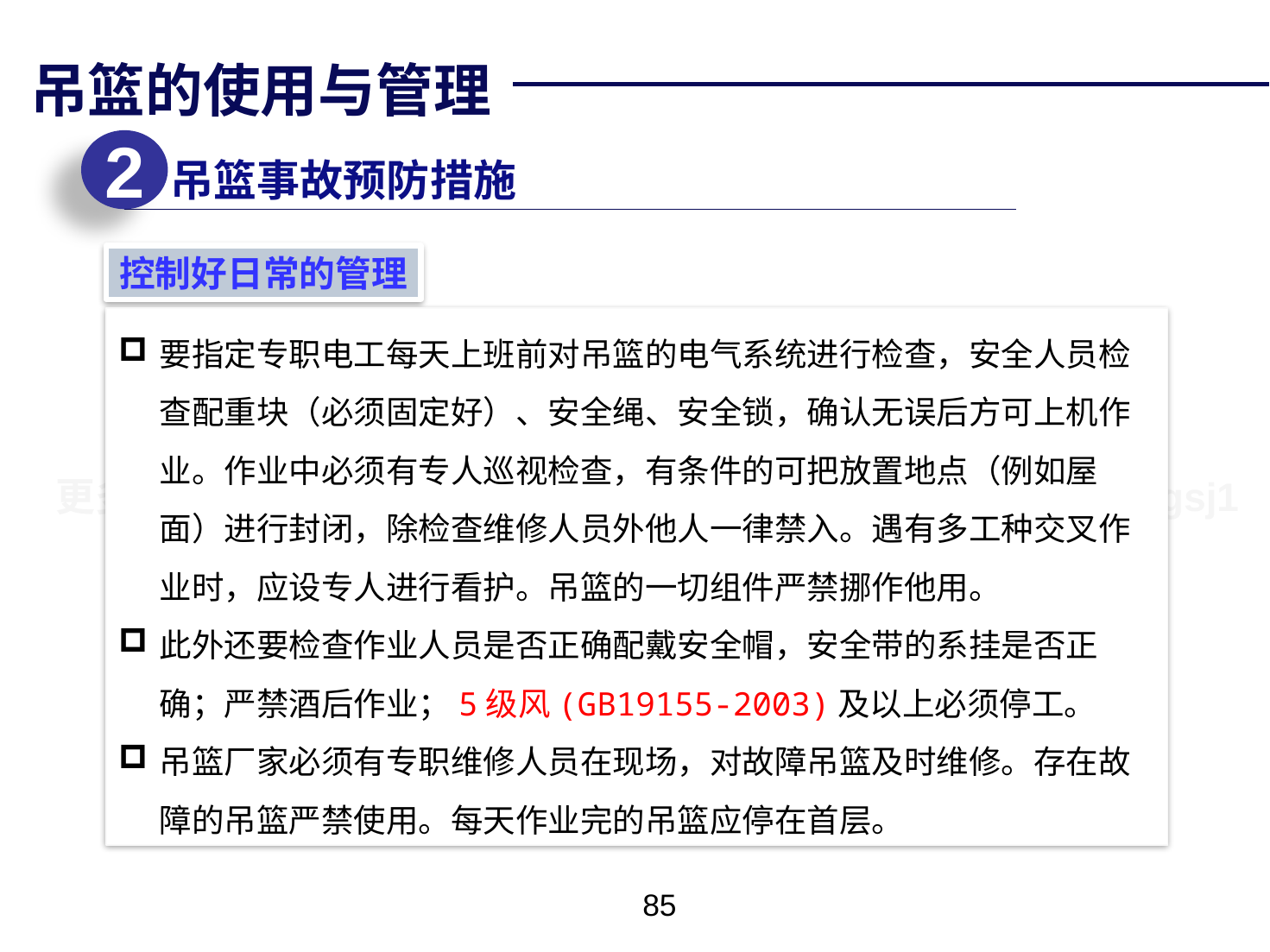

吊篮的使用与管理
2

吊篮事故预防措施
控制好日常的管理
要指定专职电工每天上班前对吊篮的电气系统进行检查，安全人员检查配重块（必须固定好）、安全绳、安全锁，确认无误后方可上机作业。作业中必须有专人巡视检查，有条件的可把放置地点（例如屋面）进行封闭，除检查维修人员外他人一律禁入。遇有多工种交叉作业时，应设专人进行看护。吊篮的一切组件严禁挪作他用。
此外还要检查作业人员是否正确配戴安全帽，安全带的系挂是否正确；严禁酒后作业；5级风(GB19155-2003)及以上必须停工。
吊篮厂家必须有专职维修人员在现场，对故障吊篮及时维修。存在故障的吊篮严禁使用。每天作业完的吊篮应停在首层。
85